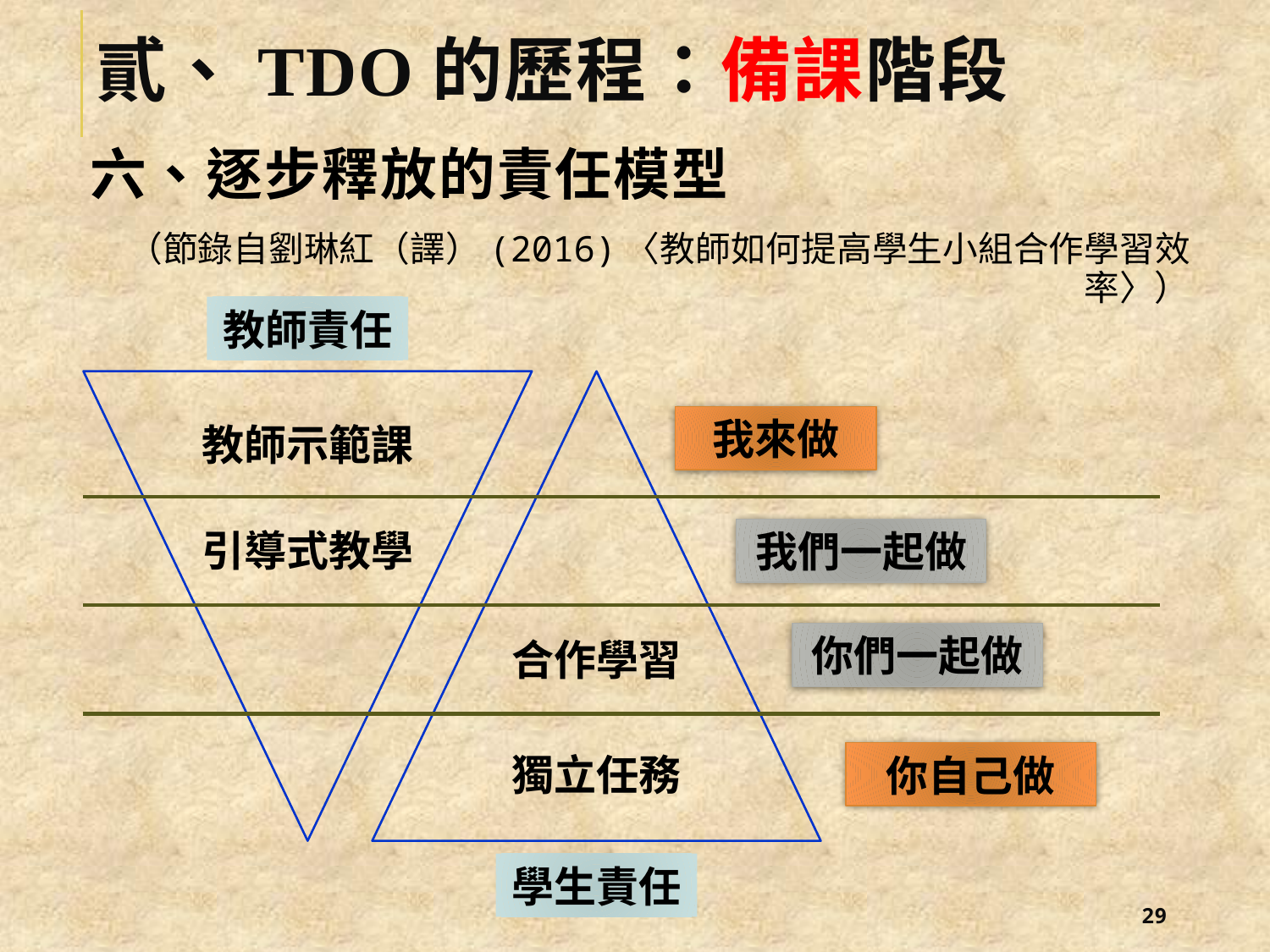

# 貳、TDO的歷程：備課階段
六、逐步釋放的責任模型
（節錄自劉琳紅（譯）(2016)〈教師如何提高學生小組合作學習效率〉）
教師責任

我來做
教師示範課
引導式教學
我們一起做
你們一起做
合作學習
獨立任務
你自己做
學生責任
29